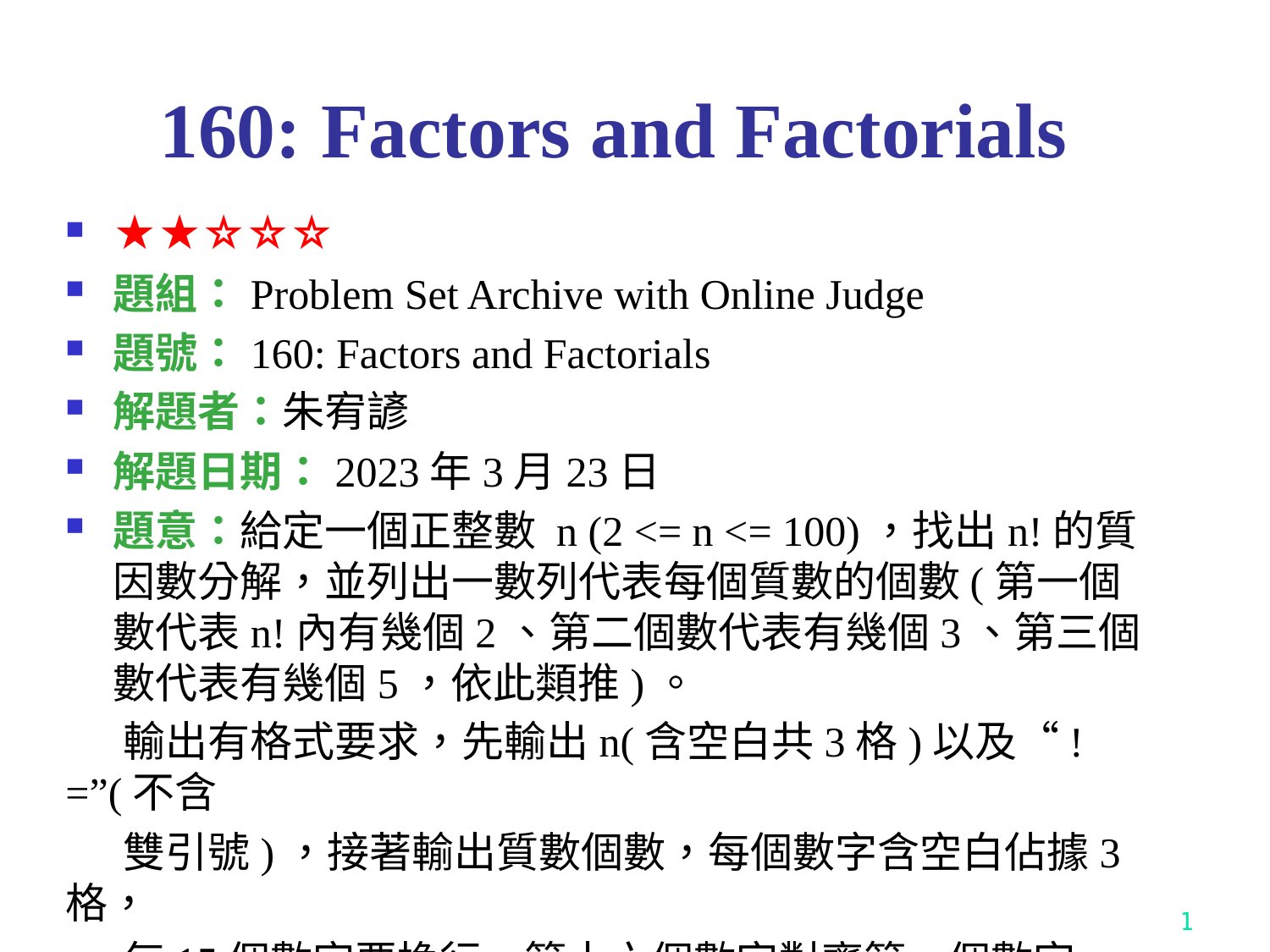

# 160: Factors and Factorials
★★☆☆☆
題組：Problem Set Archive with Online Judge
題號：160: Factors and Factorials
解題者：朱宥諺
解題日期：2023年3月23日
題意：給定一個正整數 n (2 <= n <= 100)，找出n!的質因數分解，並列出一數列代表每個質數的個數(第一個數代表n!內有幾個2、第二個數代表有幾個3、第三個數代表有幾個5，依此類推)。
     輸出有格式要求，先輸出n(含空白共3格)以及“! =”(不含
     雙引號)，接著輸出質數個數，每個數字含空白佔據3格，
     每15個數字要換行，第十六個數字對齊第一個數字。
1